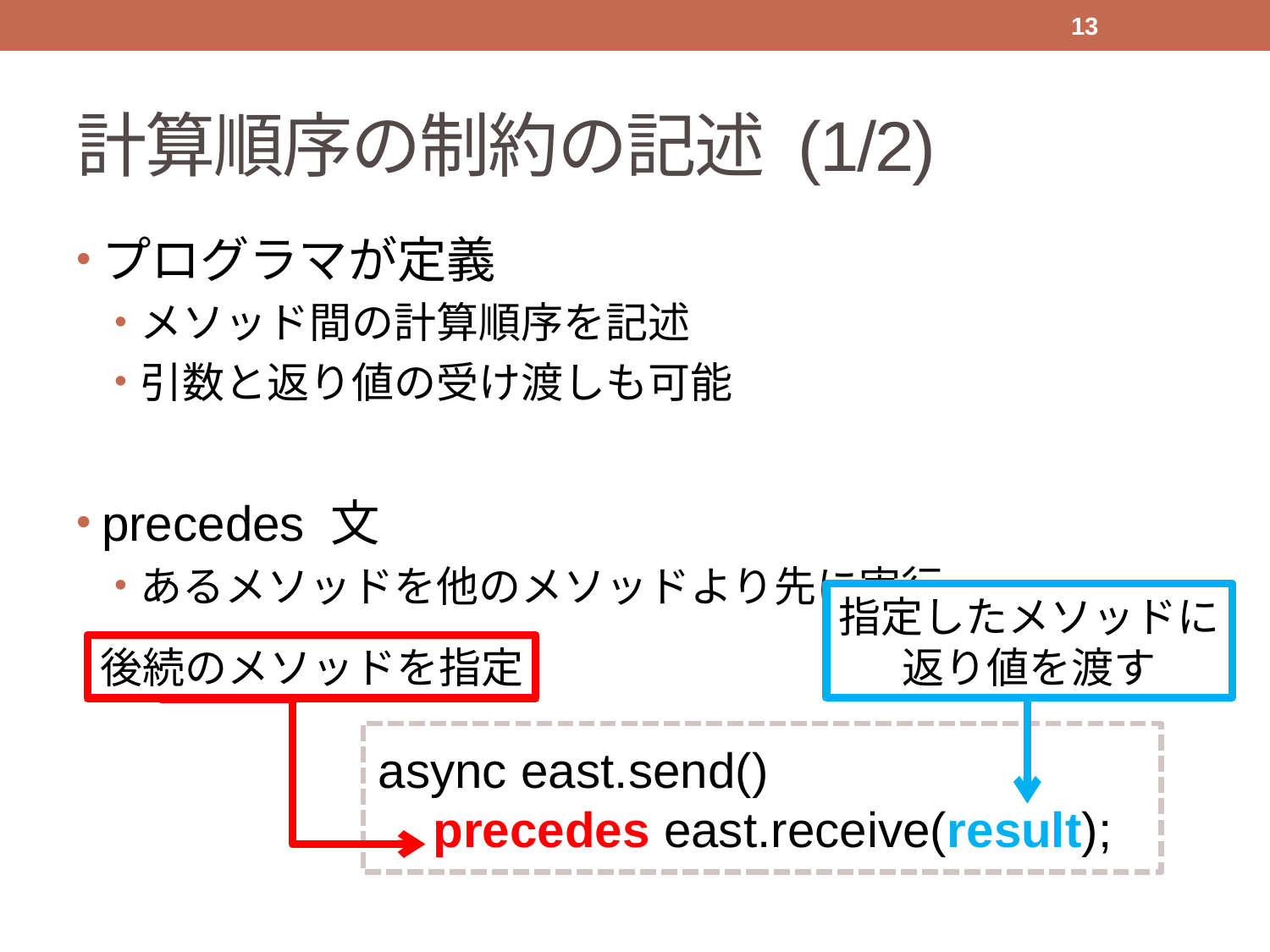

13
# 計算順序の制約の記述 (1/2)
プログラマが定義
メソッド間の計算順序を記述
引数と返り値の受け渡しも可能

precedes 文
あるメソッドを他のメソッドより先に実行

指定したメソッドに
返り値を渡す
後続のメソッドを指定
async east.send()
    precedes east.receive(result);